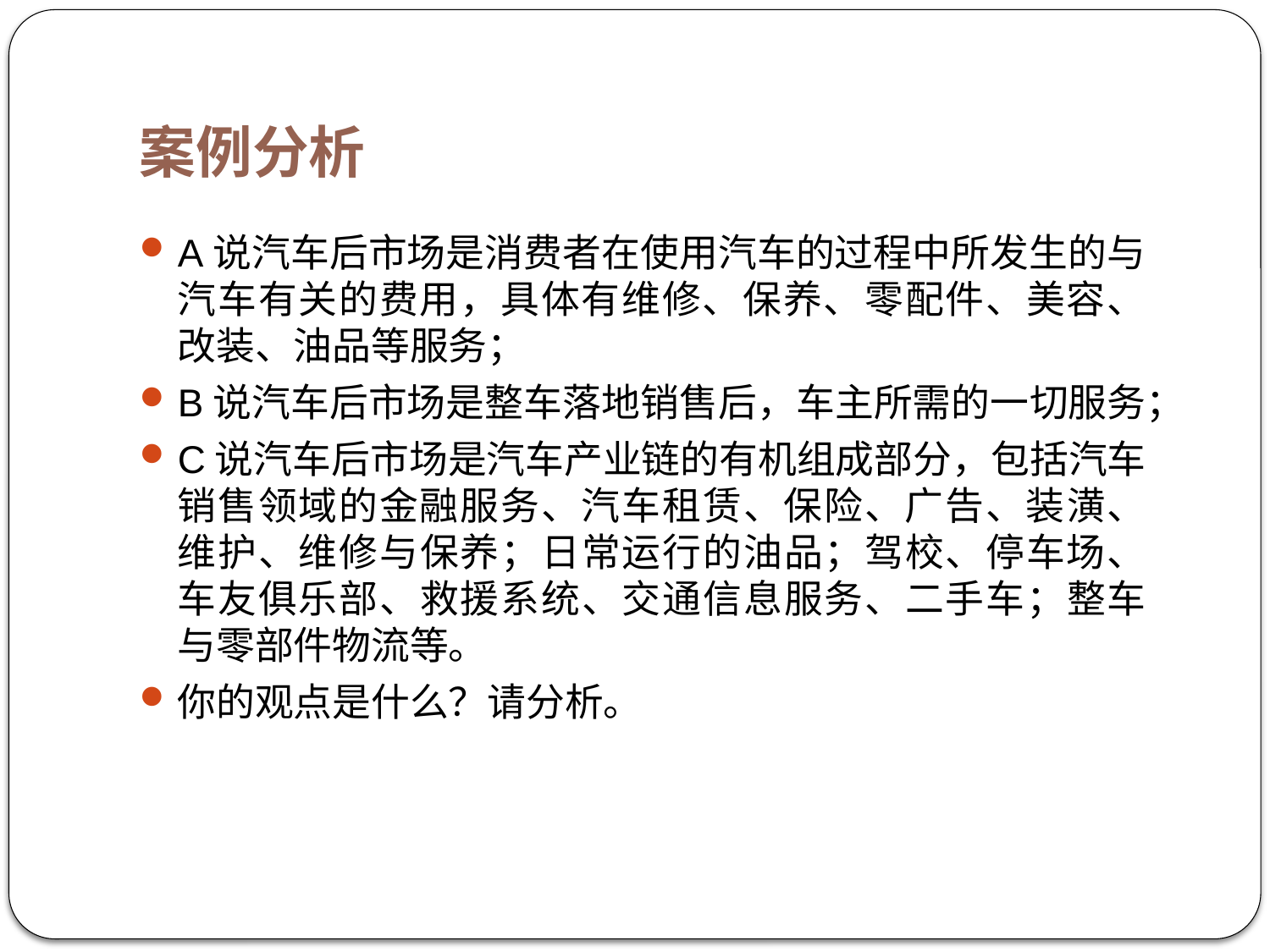

# 案例分析
A说汽车后市场是消费者在使用汽车的过程中所发生的与汽车有关的费用，具体有维修、保养、零配件、美容、改装、油品等服务；
B说汽车后市场是整车落地销售后，车主所需的一切服务；
C说汽车后市场是汽车产业链的有机组成部分，包括汽车销售领域的金融服务、汽车租赁、保险、广告、装潢、维护、维修与保养；日常运行的油品；驾校、停车场、车友俱乐部、救援系统、交通信息服务、二手车；整车与零部件物流等。
你的观点是什么？请分析。